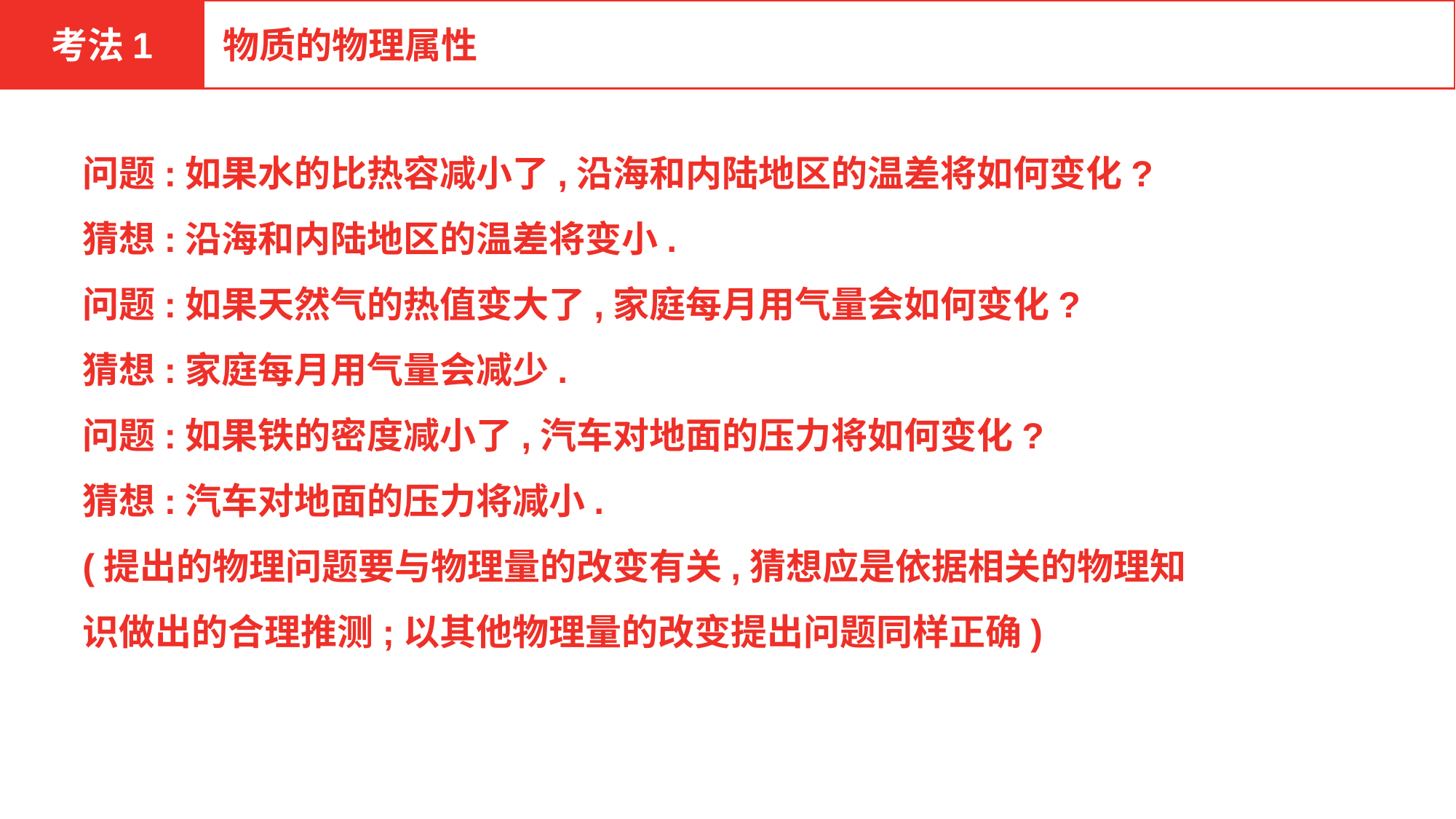

考法1
物质的物理属性
问题:如果水的比热容减小了,沿海和内陆地区的温差将如何变化?
猜想:沿海和内陆地区的温差将变小.
问题:如果天然气的热值变大了,家庭每月用气量会如何变化?
猜想:家庭每月用气量会减少.
问题:如果铁的密度减小了,汽车对地面的压力将如何变化?
猜想:汽车对地面的压力将减小.
(提出的物理问题要与物理量的改变有关,猜想应是依据相关的物理知识做出的合理推测;以其他物理量的改变提出问题同样正确)